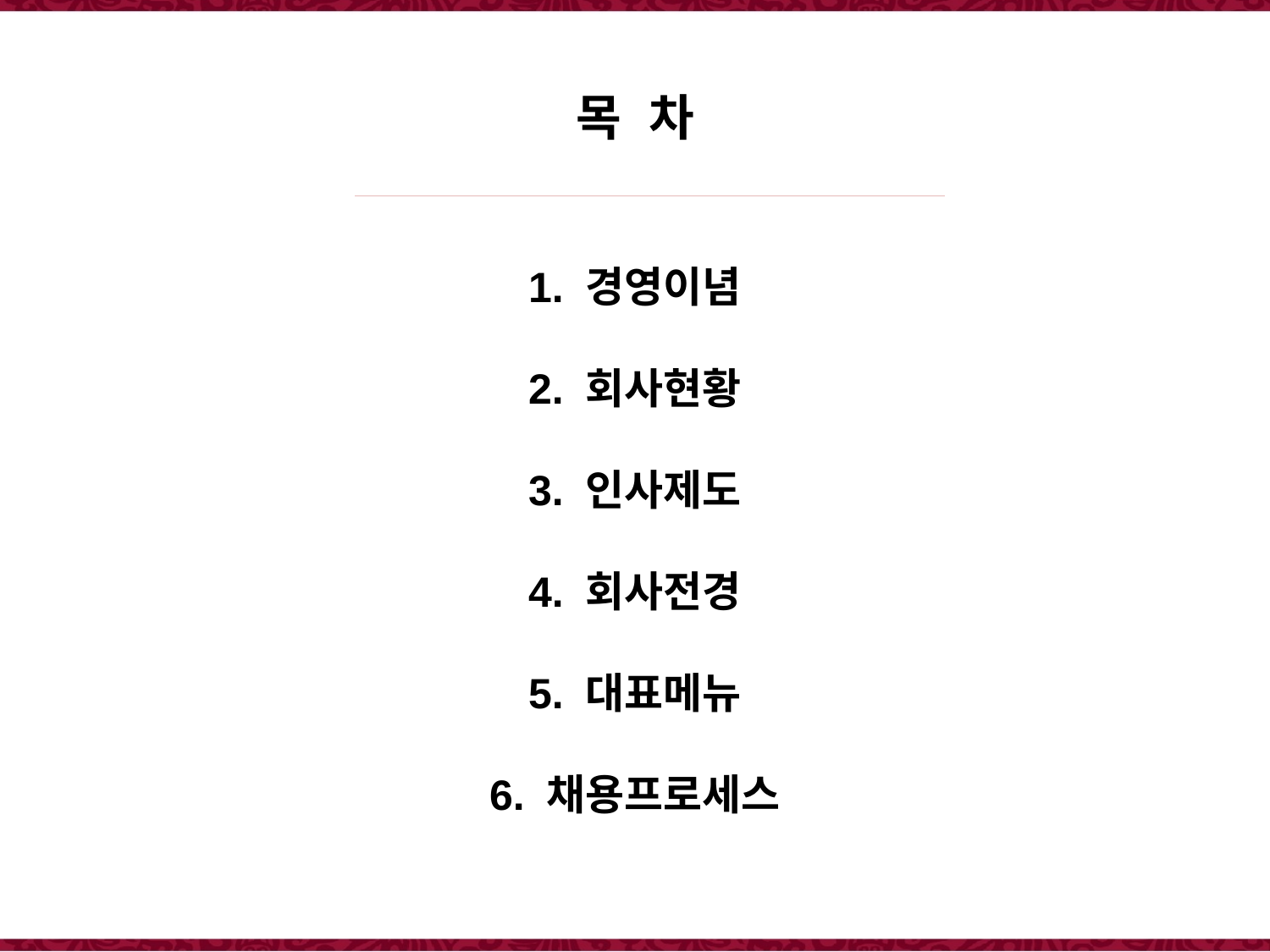

목  차

1. 경영이념

2. 회사현황

3. 인사제도

4. 회사전경

5. 대표메뉴

6. 채용프로세스